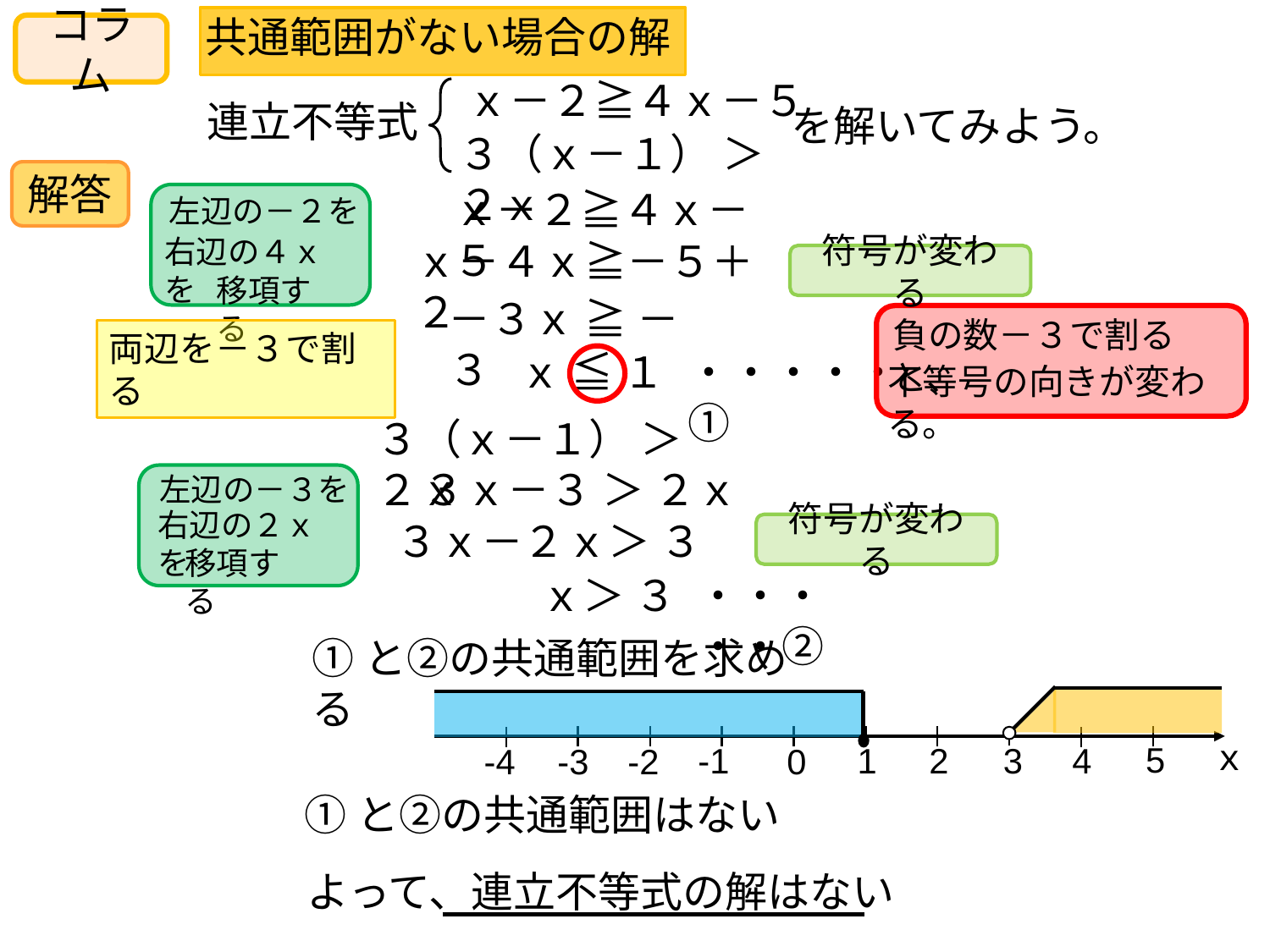

共通範囲がない場合の解
コラム
ｘ－２≧４ｘ－５

連立不等式
を解いてみよう。
３（ｘ－１） ＞ ２ｘ
解答
ｘ－２≧４ｘ－５

左辺の－２を
右辺の４ｘを
ｘ－４ｘ≧－５＋２
符号が変わる
移項する
－３ｘ ≧ －３

負の数－３で割ると、
両辺を－３で割る
・・・・・①
ｘ ≦ １

不等号の向きが変わる。
３（ｘ－１） ＞ ２ｘ
３ｘ－３ ＞ ２ｘ
左辺の－３を

右辺の２ｘを
３ｘ－２ｘ＞ ３
符号が変わる
移項する
・・・・・②
ｘ＞ ３
①と②の共通範囲を求める

ｘ
5
2
4
1
3
-1
-2
0
-4
-3
①と②の共通範囲はない
よって、連立不等式の解はない